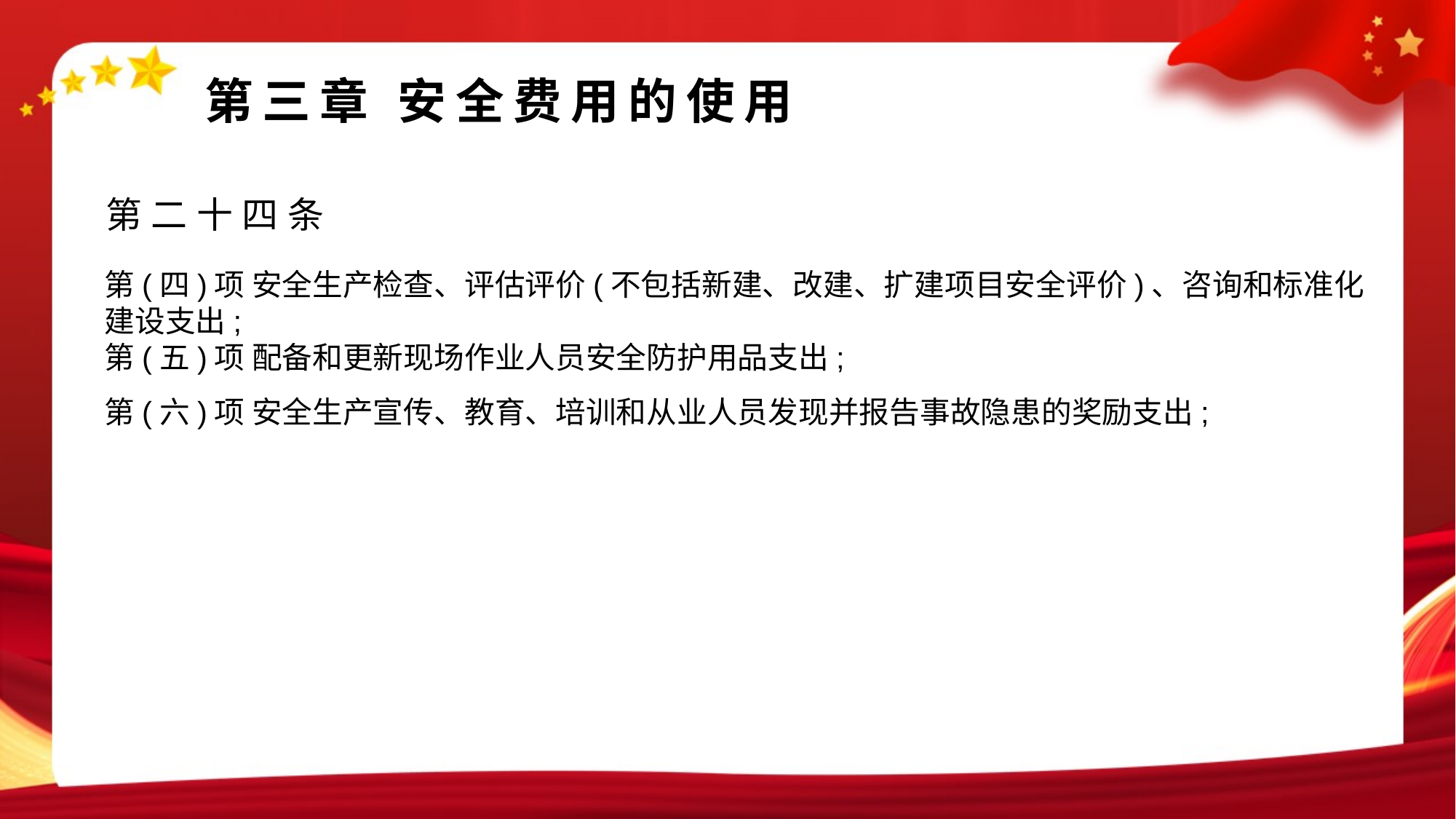

#
第三章 安全费用的使用
第二十四条
第(四)项 安全生产检查、评估评价(不包括新建、改建、扩建项目安全评价)、咨询和标准化建设支出;
第(五)项 配备和更新现场作业人员安全防护用品支出;
第(六)项 安全生产宣传、教育、培训和从业人员发现并报告事故隐患的奖励支出;